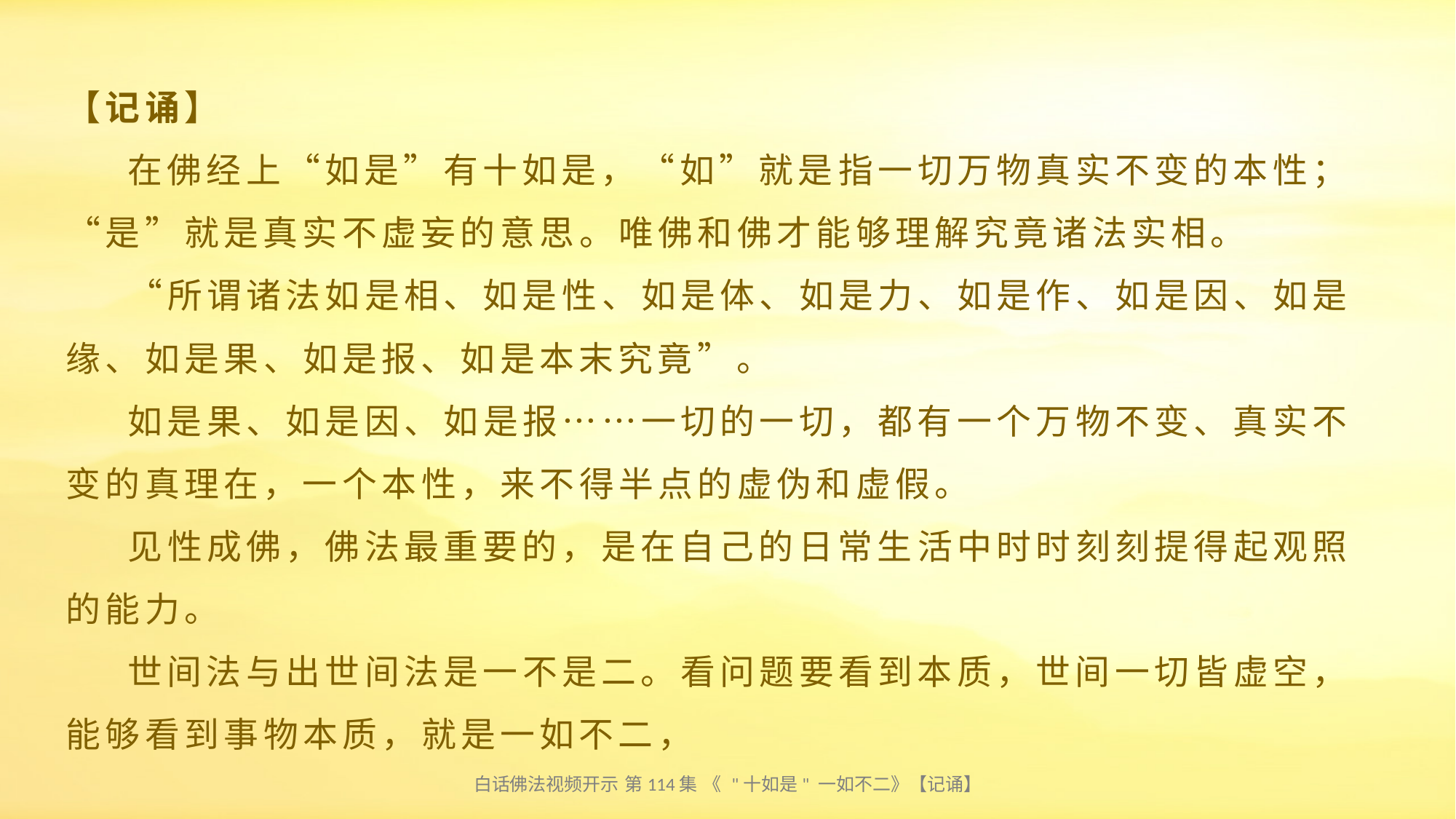

# 【记诵】 在佛经上“如是”有十如是，“如”就是指一切万物真实不变的本性；“是”就是真实不虚妄的意思。唯佛和佛才能够理解究竟诸法实相。 “所谓诸法如是相、如是性、如是体、如是力、如是作、如是因、如是缘、如是果、如是报、如是本末究竟”。 如是果、如是因、如是报……一切的一切，都有一个万物不变、真实不变的真理在，一个本性，来不得半点的虚伪和虚假。 见性成佛，佛法最重要的，是在自己的日常生活中时时刻刻提得起观照的能力。 世间法与出世间法是一不是二。看问题要看到本质，世间一切皆虚空，能够看到事物本质，就是一如不二，
白话佛法视频开示 第114集 《 "十如是" 一如不二》【记诵】